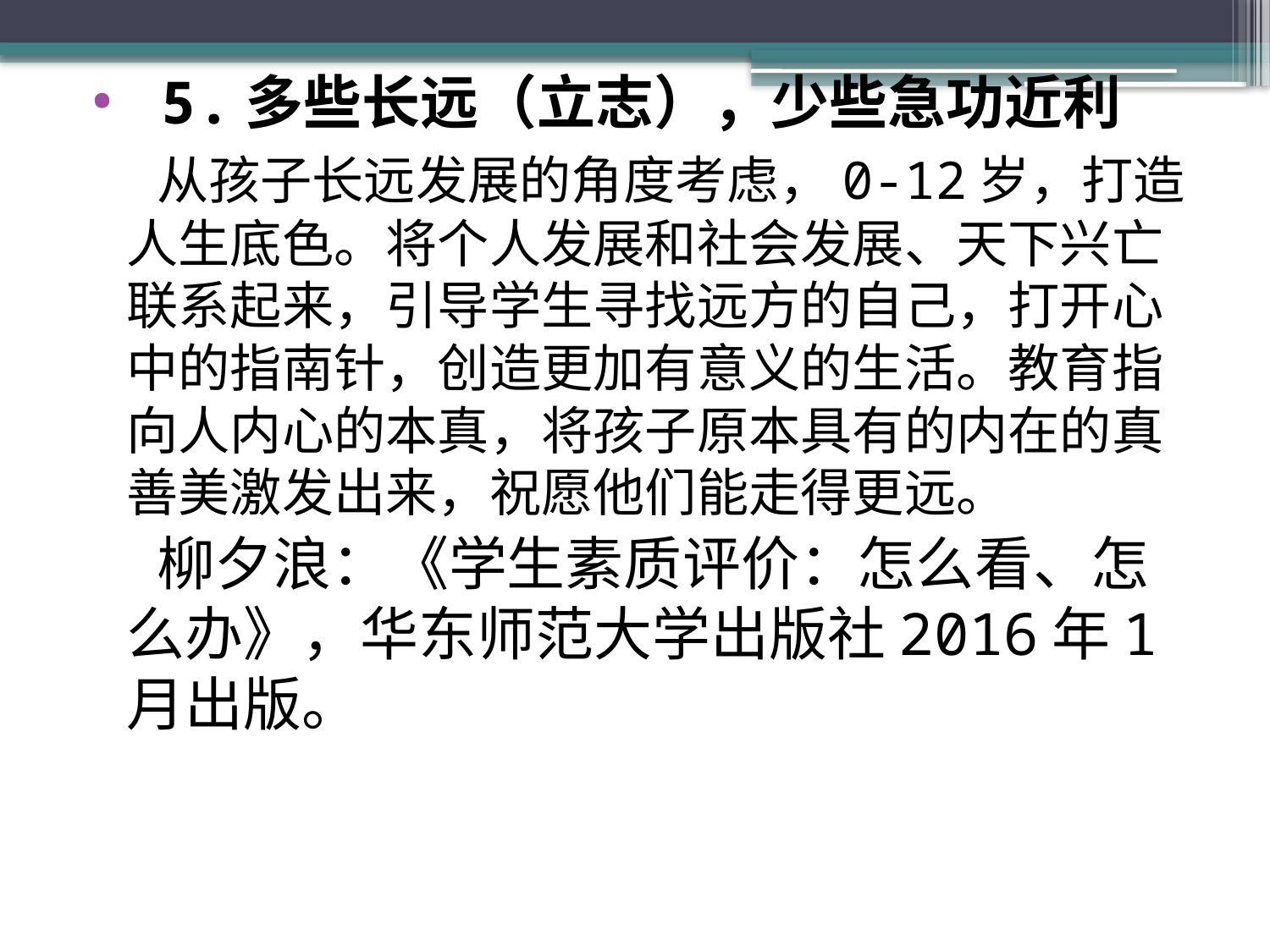

#
 5.多些长远（立志），少些急功近利
    从孩子长远发展的角度考虑，0-12岁，打造人生底色。将个人发展和社会发展、天下兴亡联系起来，引导学生寻找远方的自己，打开心中的指南针，创造更加有意义的生活。教育指向人内心的本真，将孩子原本具有的内在的真善美激发出来，祝愿他们能走得更远。
    柳夕浪：《学生素质评价：怎么看、怎么办》，华东师范大学出版社2016年1月出版。